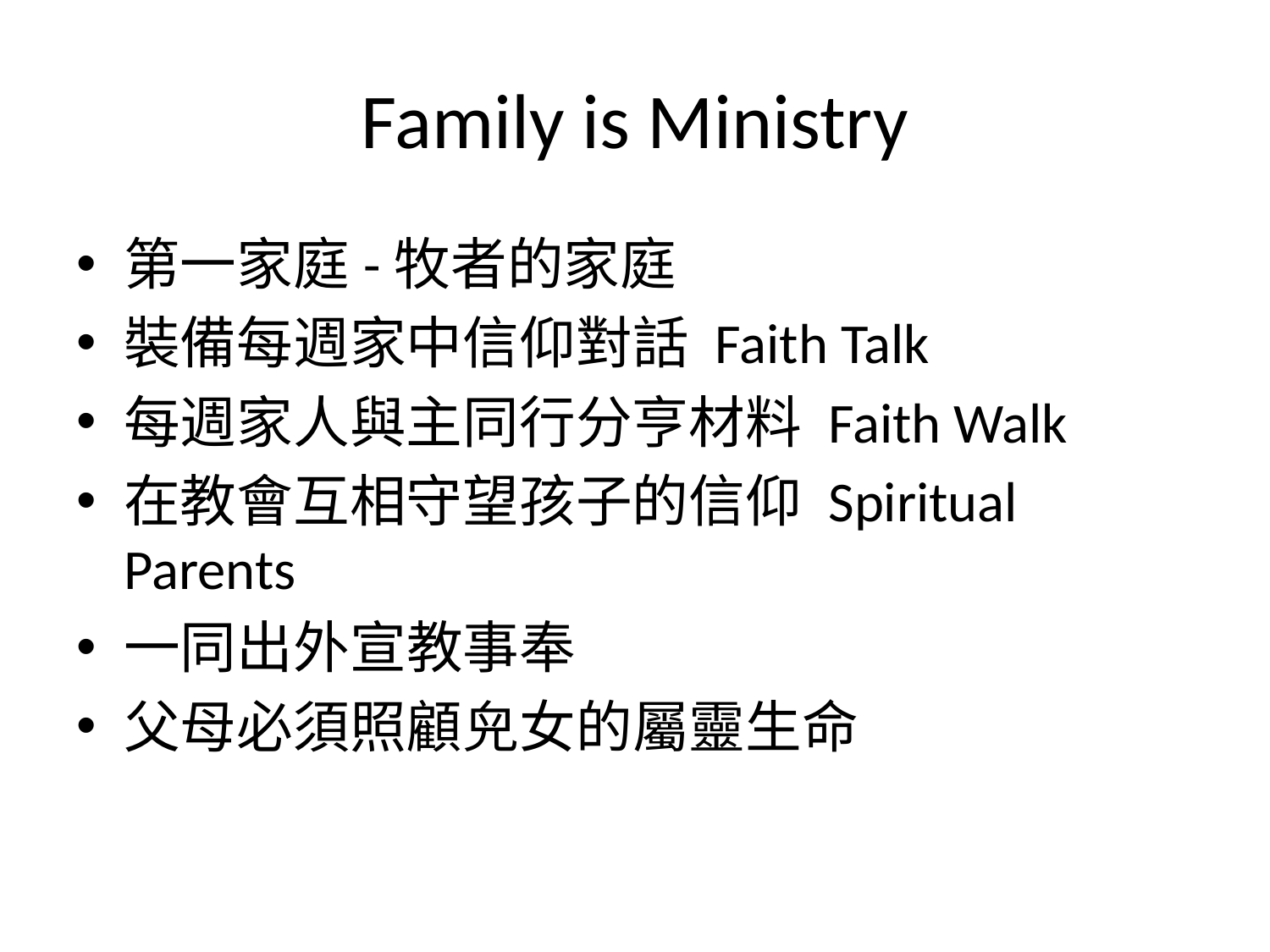

# Family is Ministry
第一家庭-牧者的家庭
裝備每週家中信仰對話 Faith Talk
每週家人與主同行分亨材料 Faith Walk
在教會互相守望孩子的信仰 Spiritual Parents
一同出外宣教事奉
父母必須照顧𠒇女的屬靈生命